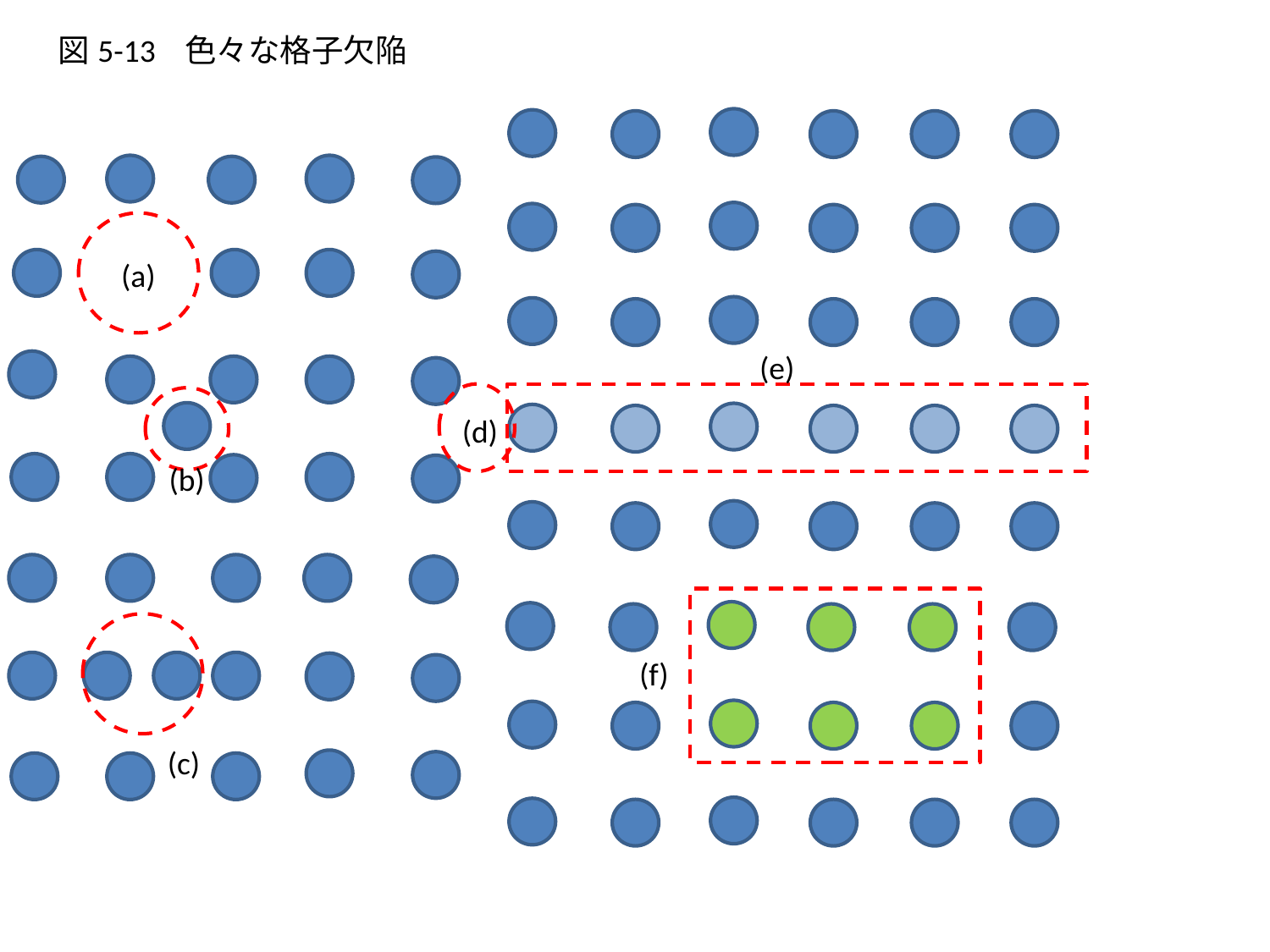

図5-13   色々な格子欠陥

(a)
(e)

(d)
(b)

(f)
(c)